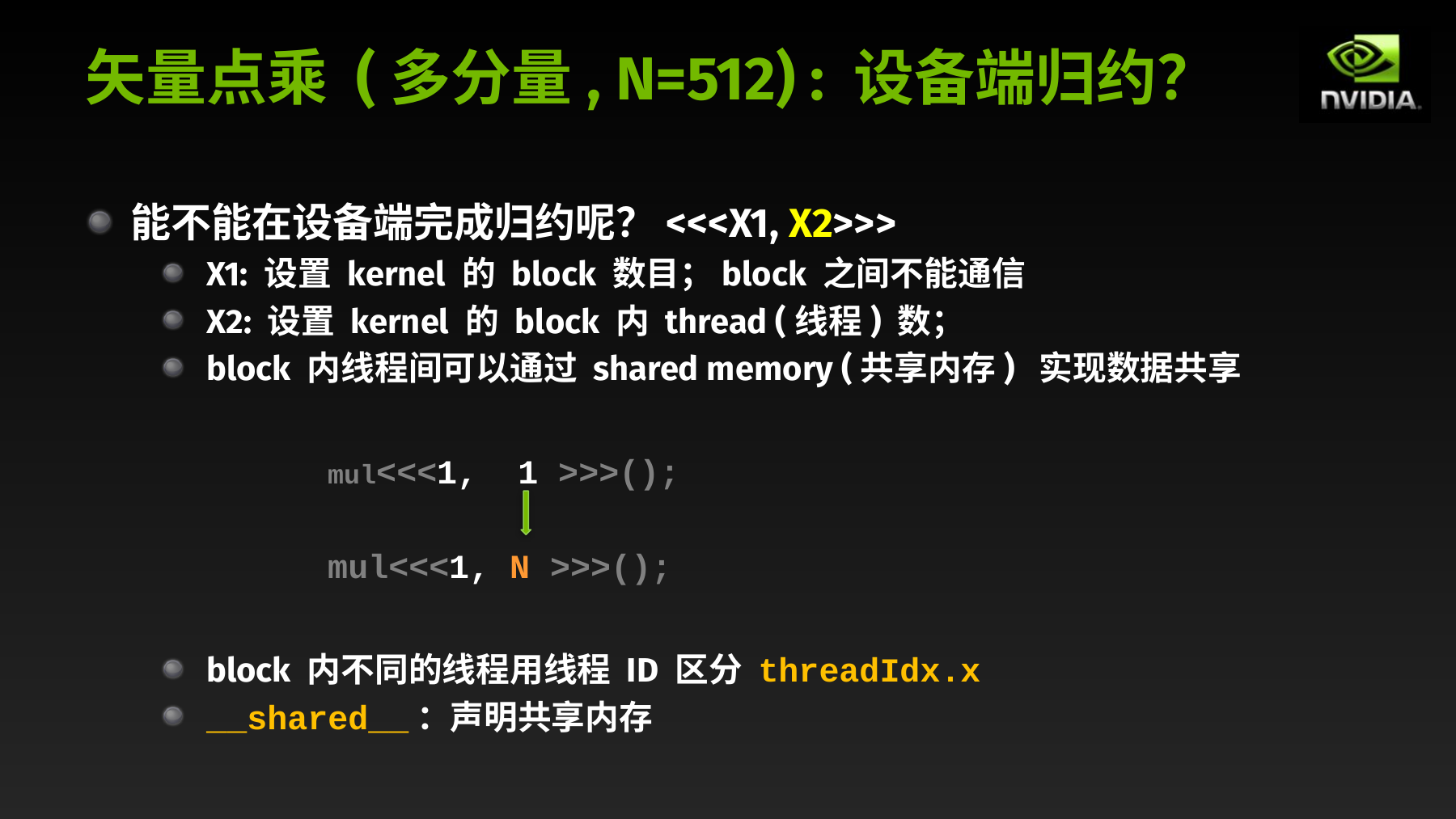

# 矢量点乘 (多分量, N=512) : 设备端归约？
能不能在设备端完成归约呢？<<<X1, X2>>>
X1: 设置 kernel 的 block 数目；block 之间不能通信
X2: 设置 kernel 的 block 内 thread (线程) 数；
block 内线程间可以通过 shared memory (共享内存)  实现数据共享

		mul<<<1,  1 >>>();

		mul<<<1, N >>>();

block 内不同的线程用线程 ID 区分 threadIdx.x
__shared__：声明共享内存